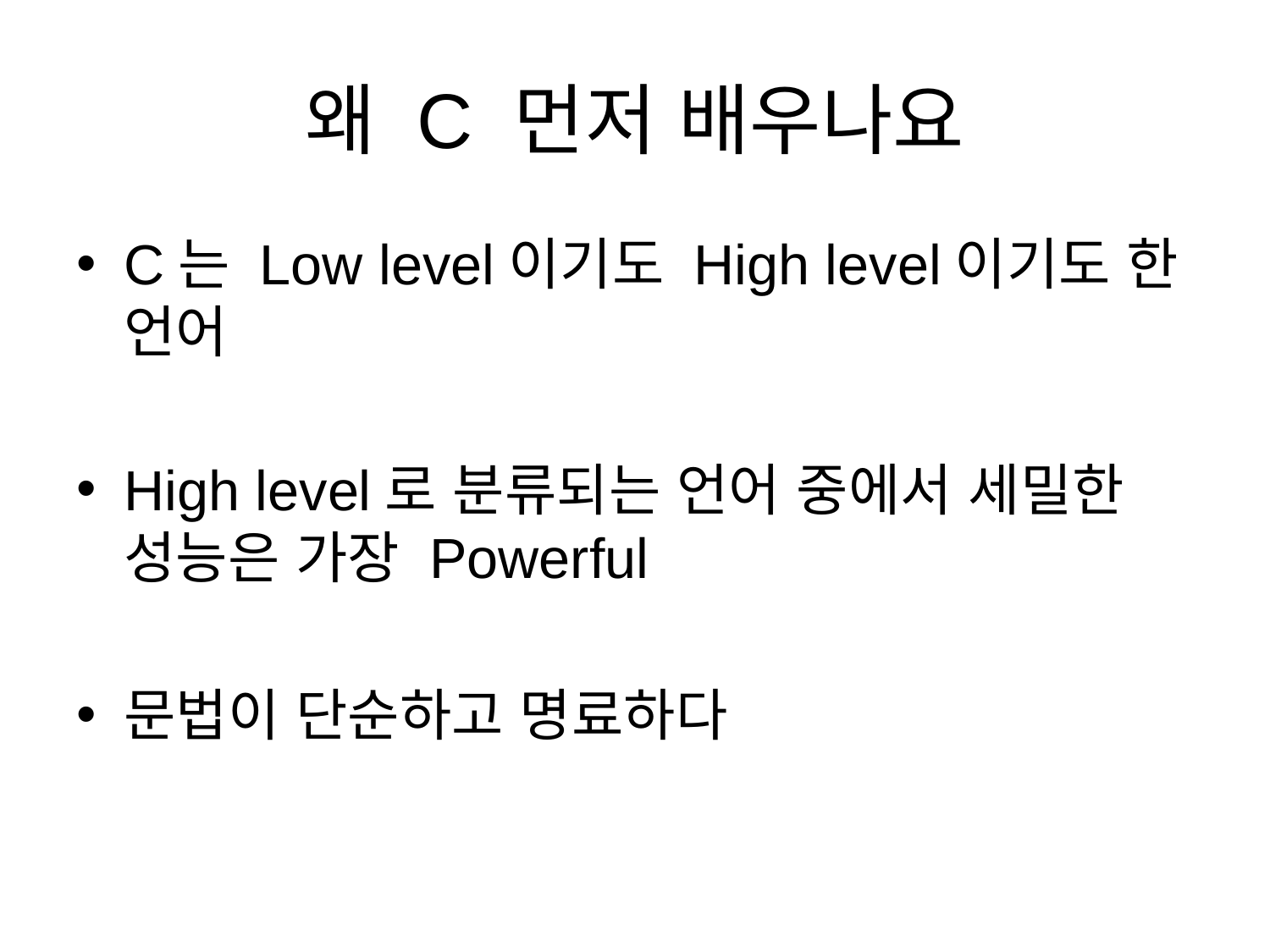

# 왜 C 먼저 배우나요
C는 Low level이기도 High level이기도 한 언어

High level로 분류되는 언어 중에서 세밀한 성능은 가장 Powerful

문법이 단순하고 명료하다